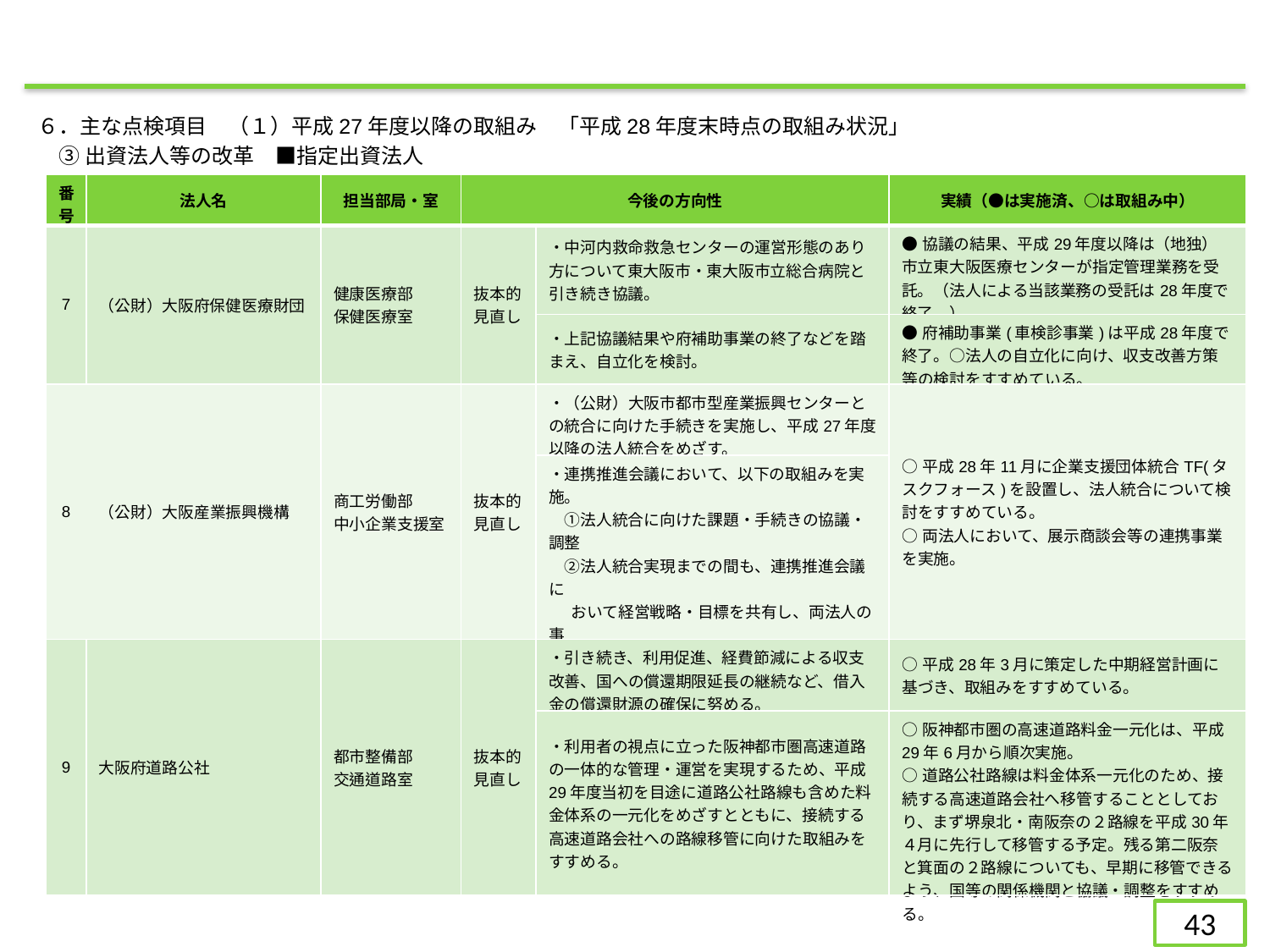

６．主な点検項目　（１）平成27年度以降の取組み　「平成28年度末時点の取組み状況」
③出資法人等の改革　■指定出資法人
| 番号 | 法人名 | 担当部局・室 | 今後の方向性 |  | 実績（●は実施済、○は取組み中） |
| --- | --- | --- | --- | --- | --- |
| 7 | （公財）大阪府保健医療財団 | 健康医療部 保健医療室 | 抜本的 見直し | ・中河内救命救急センターの運営形態のあり方について東大阪市・東大阪市立総合病院と引き続き協議。 | ●協議の結果、平成29年度以降は（地独）市立東大阪医療センターが指定管理業務を受託。（法人による当該業務の受託は28年度で終了。） |
|  |  |  |  | ・上記協議結果や府補助事業の終了などを踏まえ、自立化を検討。 | ●府補助事業(車検診事業)は平成28年度で終了。○法人の自立化に向け、収支改善方策等の検討をすすめている。 |
| 8 | （公財）大阪産業振興機構 | 商工労働部 中小企業支援室 | 抜本的 見直し | ・（公財）大阪市都市型産業振興センターとの統合に向けた手続きを実施し、平成27年度以降の法人統合をめざす。 | ○平成28年11月に企業支援団体統合TF(タスクフォース)を設置し、法人統合について検討をすすめている。 ○両法人において、展示商談会等の連携事業を実施。 |
|  |  |  |  | ・連携推進会議において、以下の取組みを実施。 　①法人統合に向けた課題・手続きの協議・調整 　②法人統合実現までの間も、連携推進会議に おいて経営戦略・目標を共有し、両法人の事 業を効率的・　効果的に実施 |  |
| 9 | 大阪府道路公社 | 都市整備部 交通道路室 | 抜本的 見直し | ・引き続き、利用促進、経費節減による収支改善、国への償還期限延長の継続など、借入金の償還財源の確保に努める。 | ○平成28年3月に策定した中期経営計画に基づき、取組みをすすめている。 |
|  |  |  |  | ・利用者の視点に立った阪神都市圏高速道路の一体的な管理・運営を実現するため、平成29年度当初を目途に道路公社路線も含めた料金体系の一元化をめざすとともに、接続する高速道路会社への路線移管に向けた取組みをすすめる。 | ○阪神都市圏の高速道路料金一元化は、平成29年6月から順次実施。 ○道路公社路線は料金体系一元化のため、接続する高速道路会社へ移管することとしており、まず堺泉北・南阪奈の２路線を平成30年４月に先行して移管する予定。残る第二阪奈と箕面の２路線についても、早期に移管できるよう、国等の関係機関と協議・調整をすすめる。 |
43